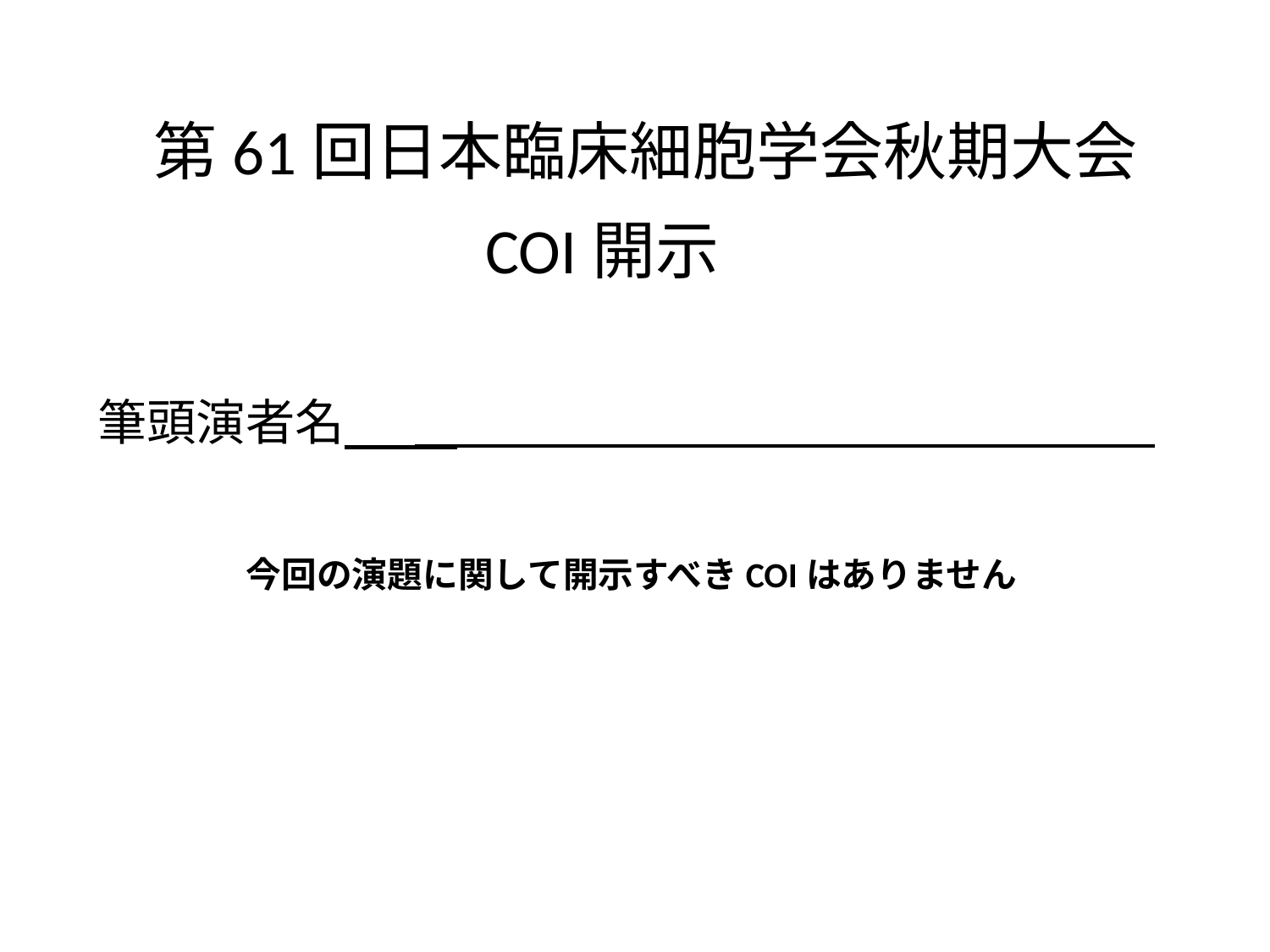

第61回日本臨床細胞学会秋期大会
COI開示
# 筆頭演者名
今回の演題に関して開示すべきCOIはありません